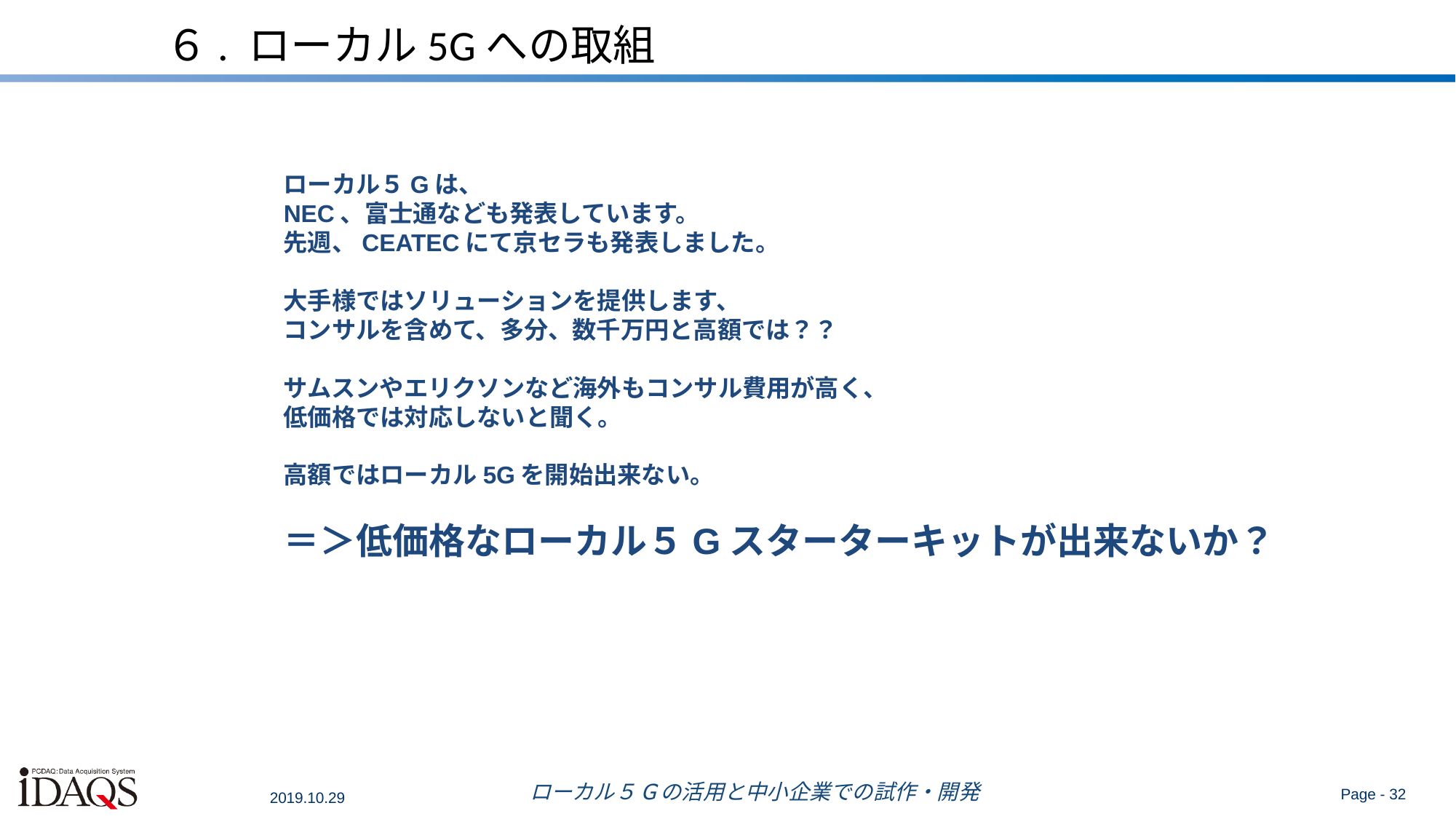

# ６. ローカル5Gへの取組
ローカル５Gは、
NEC、富士通なども発表しています。
先週、CEATECにて京セラも発表しました。

大手様ではソリューションを提供します、
コンサルを含めて、多分、数千万円と高額では？？

サムスンやエリクソンなど海外もコンサル費用が高く、
低価格では対応しないと聞く。

高額ではローカル5Gを開始出来ない。

＝＞低価格なローカル５Gスターターキットが出来ないか？